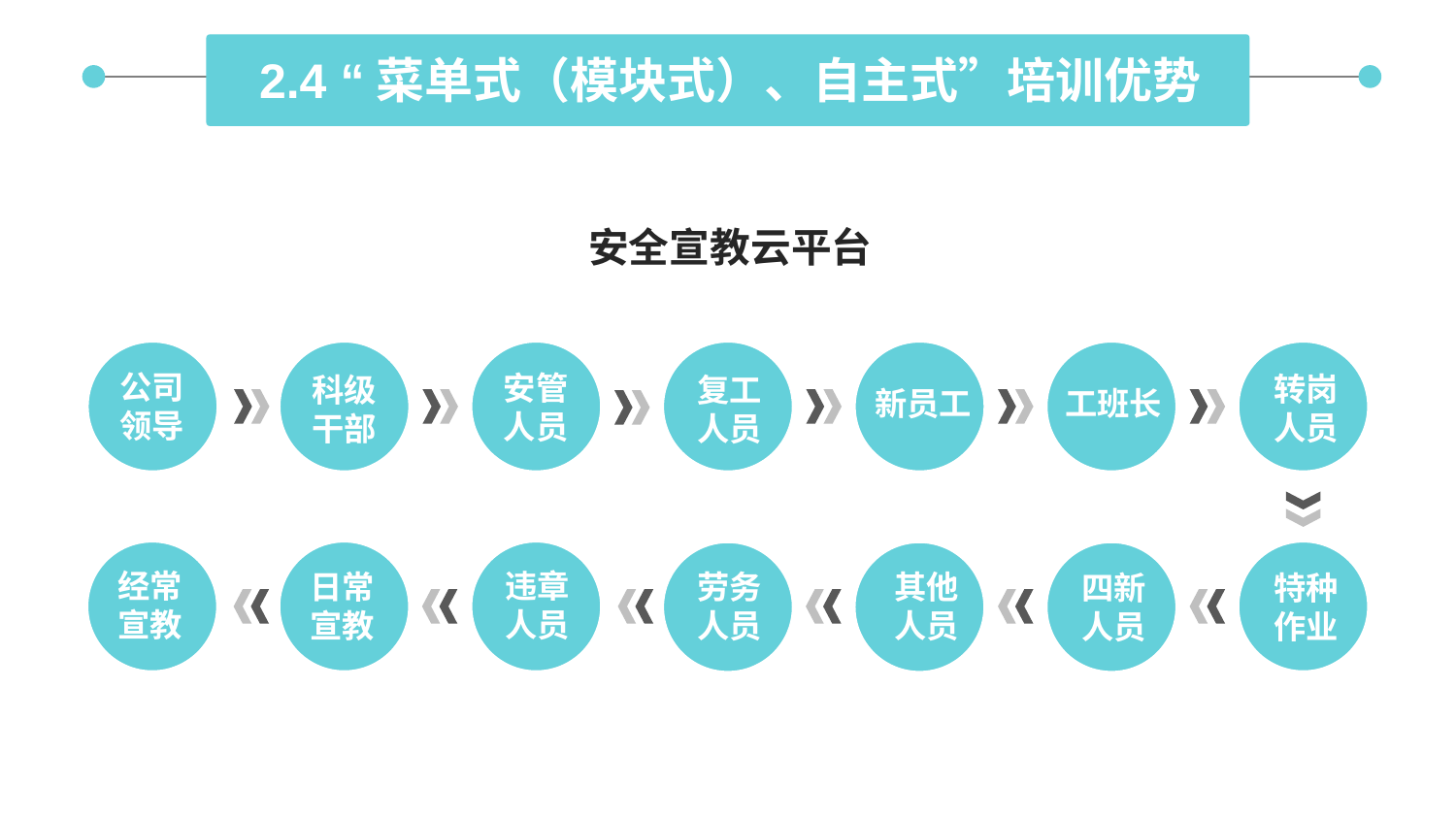

2.4 “菜单式（模块式）、自主式”培训优势

安全宣教云平台

公司领导
安管人员
转岗人员
复工人员
科级干部
新员工
工班长

经常宣教
违章人员
日常宣教
劳务人员
其他人员
特种作业
四新人员